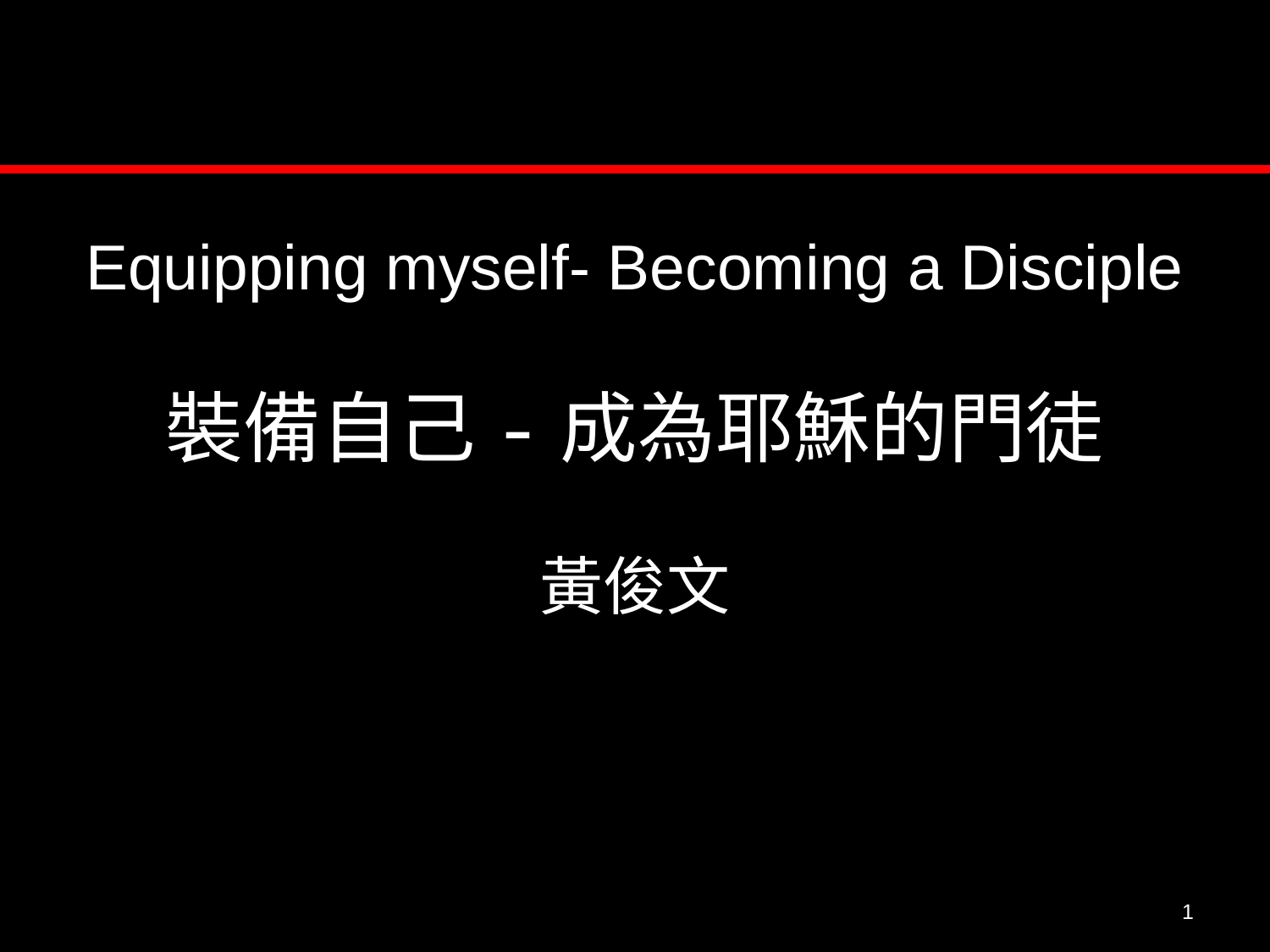

# Equipping myself- Becoming a Disciple 裝備自己-成為耶穌的門徒
黃俊文
1